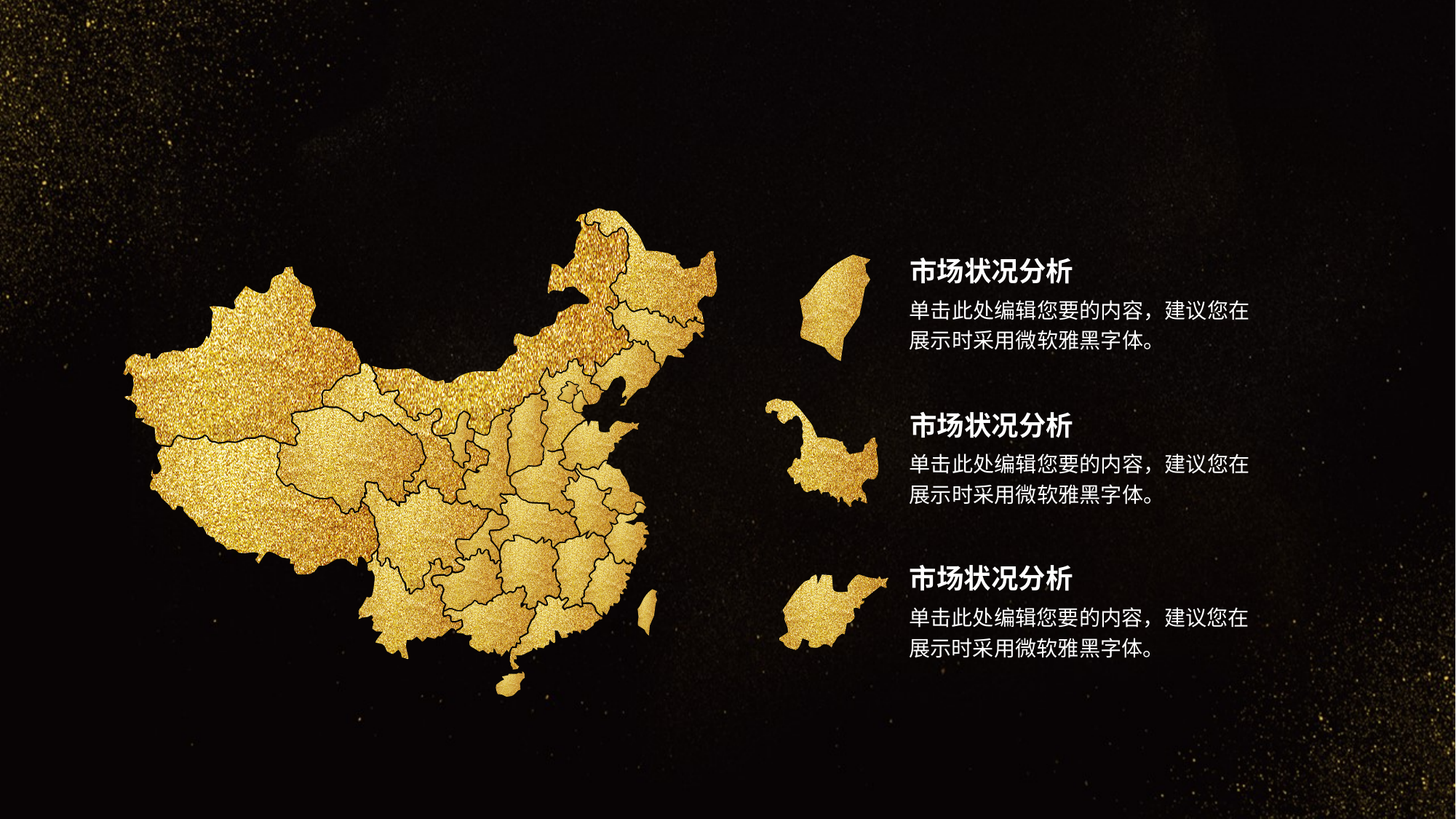

市场状况分析

单击此处编辑您要的内容，建议您在展示时采用微软雅黑字体。

市场状况分析
单击此处编辑您要的内容，建议您在展示时采用微软雅黑字体。
市场状况分析

单击此处编辑您要的内容，建议您在展示时采用微软雅黑字体。